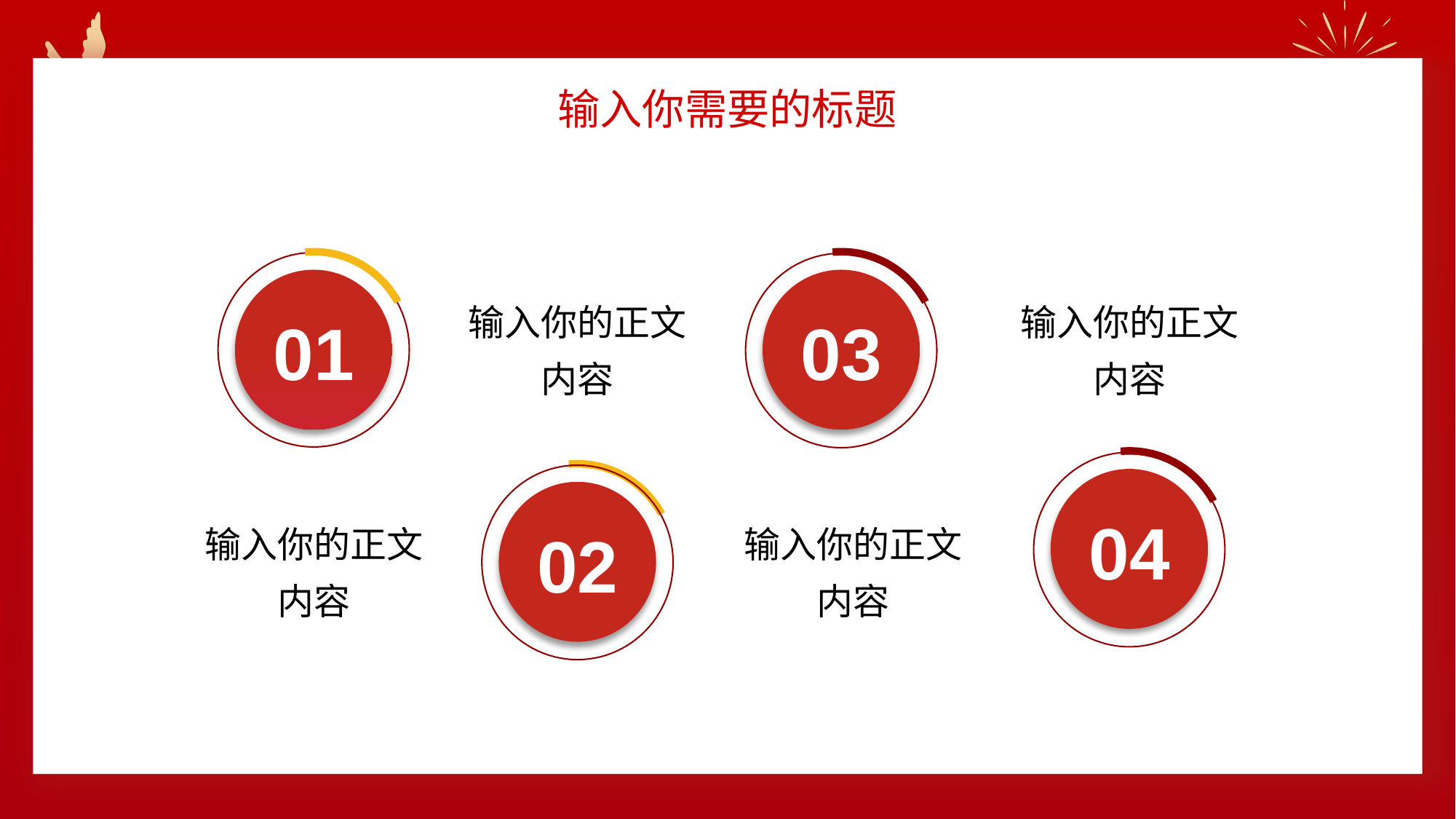

输入你需要的标题

输入你的正文内容
输入你的正文内容
01
03

04
输入你的正文内容
输入你的正文内容
02